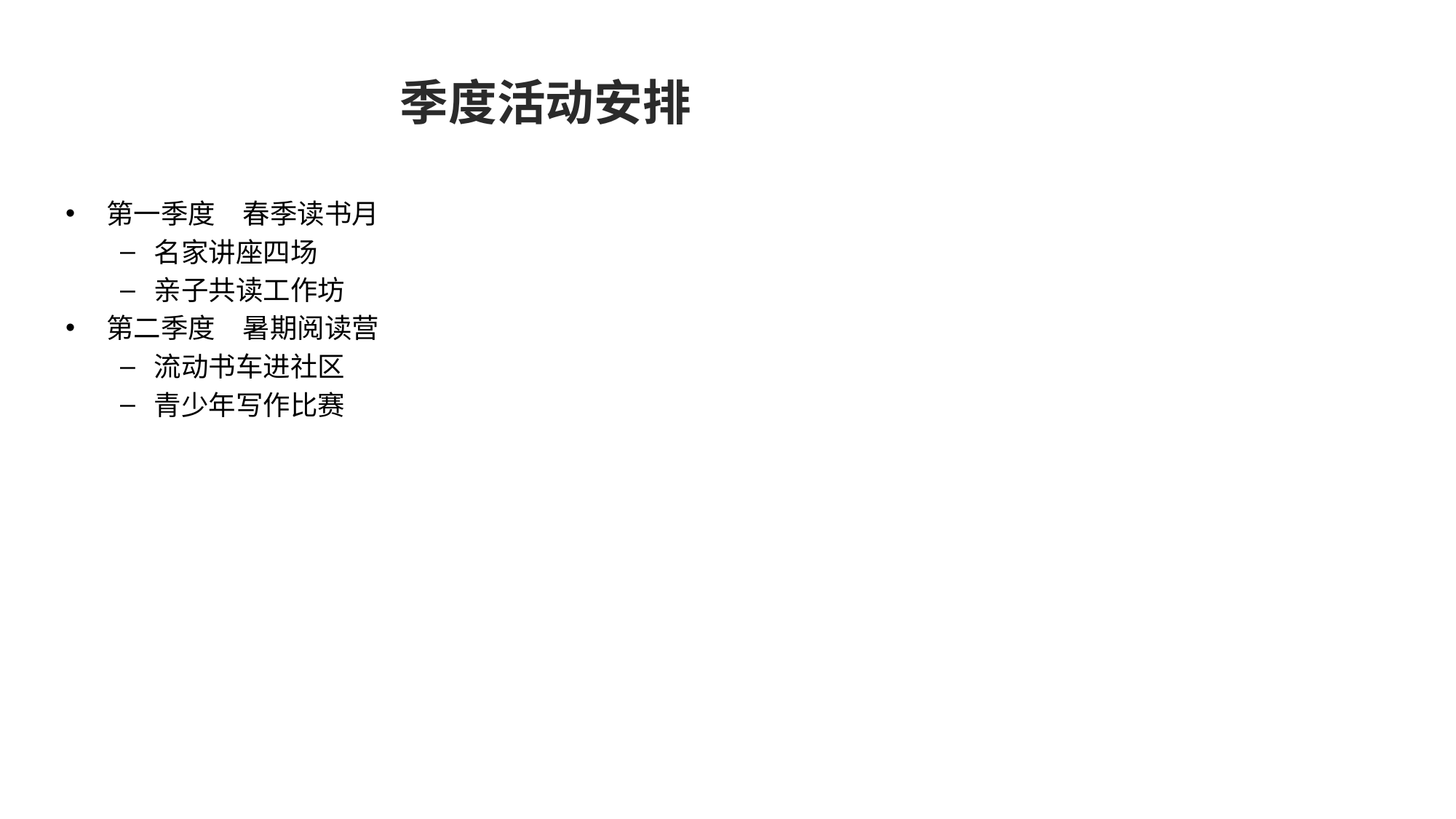

# 季度活动安排
第一季度　春季读书月
名家讲座四场
亲子共读工作坊
第二季度　暑期阅读营
流动书车进社区
青少年写作比赛